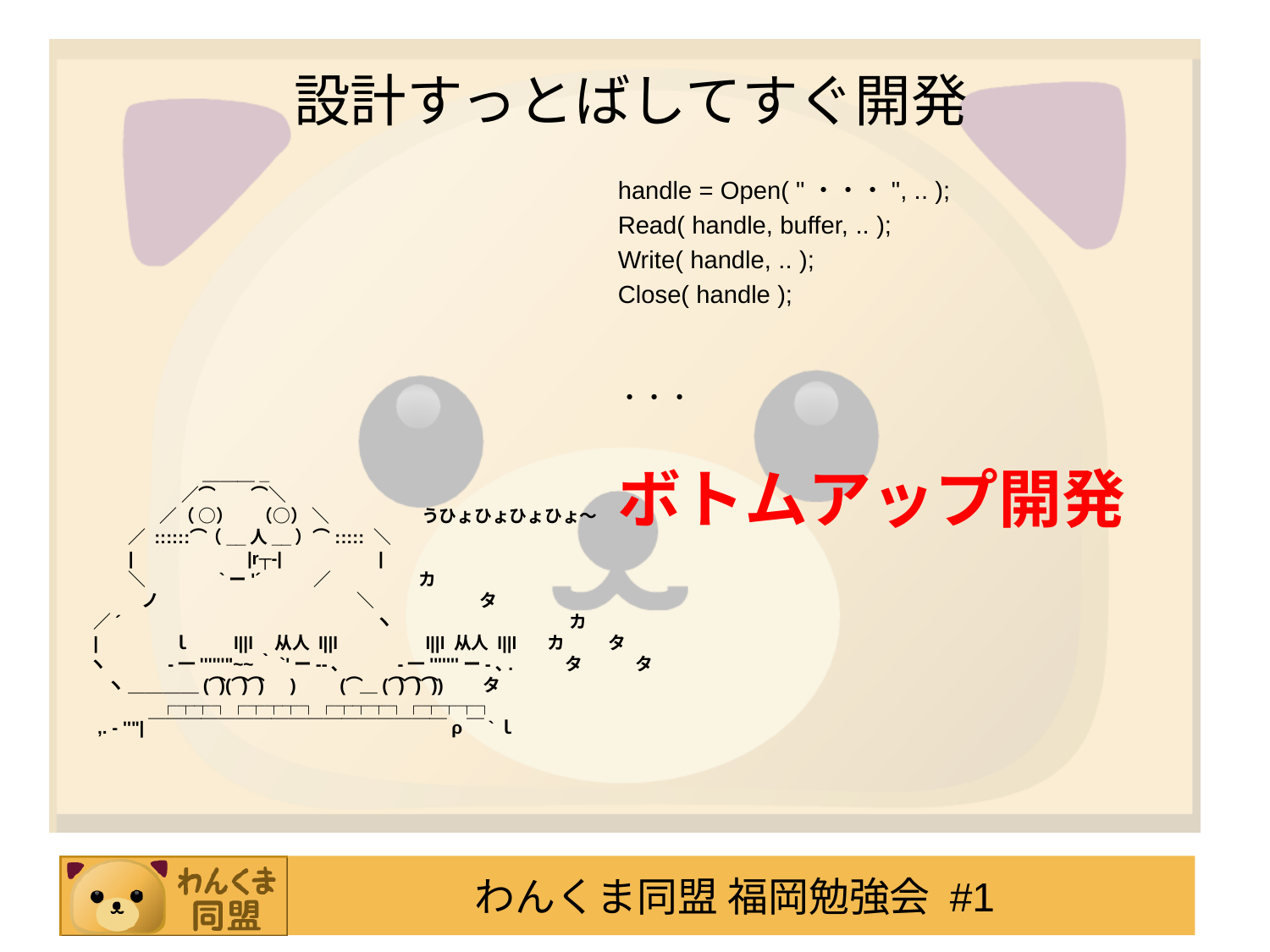

# 設計すっとばしてすぐ開発
handle = Open( "・・・", .. );
Read( handle, buffer, .. );
Write( handle, .. );
Close( handle );

・・・

ボトムアップ開発
　　　　　　　 　 ＿＿＿_
　　　　　　　 ／⌒　　⌒＼
　　　　　　／（ ○） 　（○） ＼　　 　　　うひょひょひょひょ～
　　　　 ／ ::::::⌒（__人__）⌒::::: ＼
　　　　|　　　　　　|r┬-|　　　　　|
　　　　 ＼ 　 　 　 `ー'´ 　 　 ／　　　　　カ
　　　　　ノ　　　　　　　　　　 　＼　　　　　　タ
　　 ／´　　　　　　　　　　　　 　　ヽ 　 　 　 　 　 　 　 　 カ
　　|　　　　ｌ　　 l||l　从人 l||l 　　　　 l||l 从人 l||l 　 カ 　 　タ
　　ヽ　　　 -一''''''"~~｀`'ー--､　　　-一'''''''ー-､. 　 　 タ　　　タ
　　　ヽ ＿＿＿＿(⌒)(⌒)⌒)　)　　(⌒＿(⌒)⌒)⌒))　　タ
　　　　　　┌┬┬┐┌┬┬┬┐┌┬┬┬┐┌┬┬┬┐
　　 ,. - ''"|￣￣￣￣￣￣￣￣￣￣￣￣￣￣￣￣￣ρ￣`ｌ